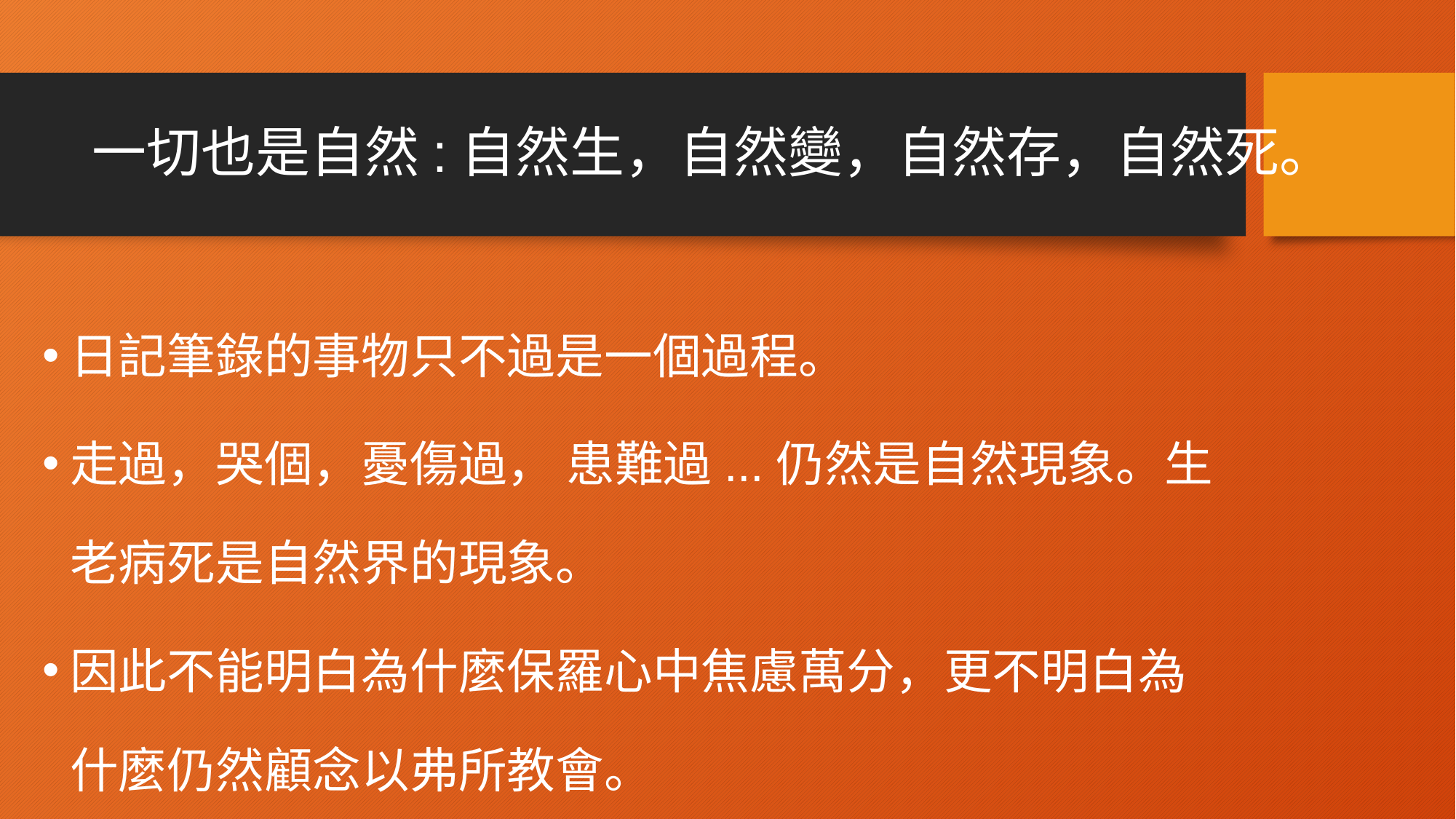

# 一切也是自然:自然生，自然變，自然存，自然死。
日記筆錄的事物只不過是一個過程。
走過，哭個，憂傷過， 患難過...仍然是自然現象。生老病死是自然界的現象。
因此不能明白為什麼保羅心中焦慮萬分，更不明白為什麼仍然顧念以弗所教會。